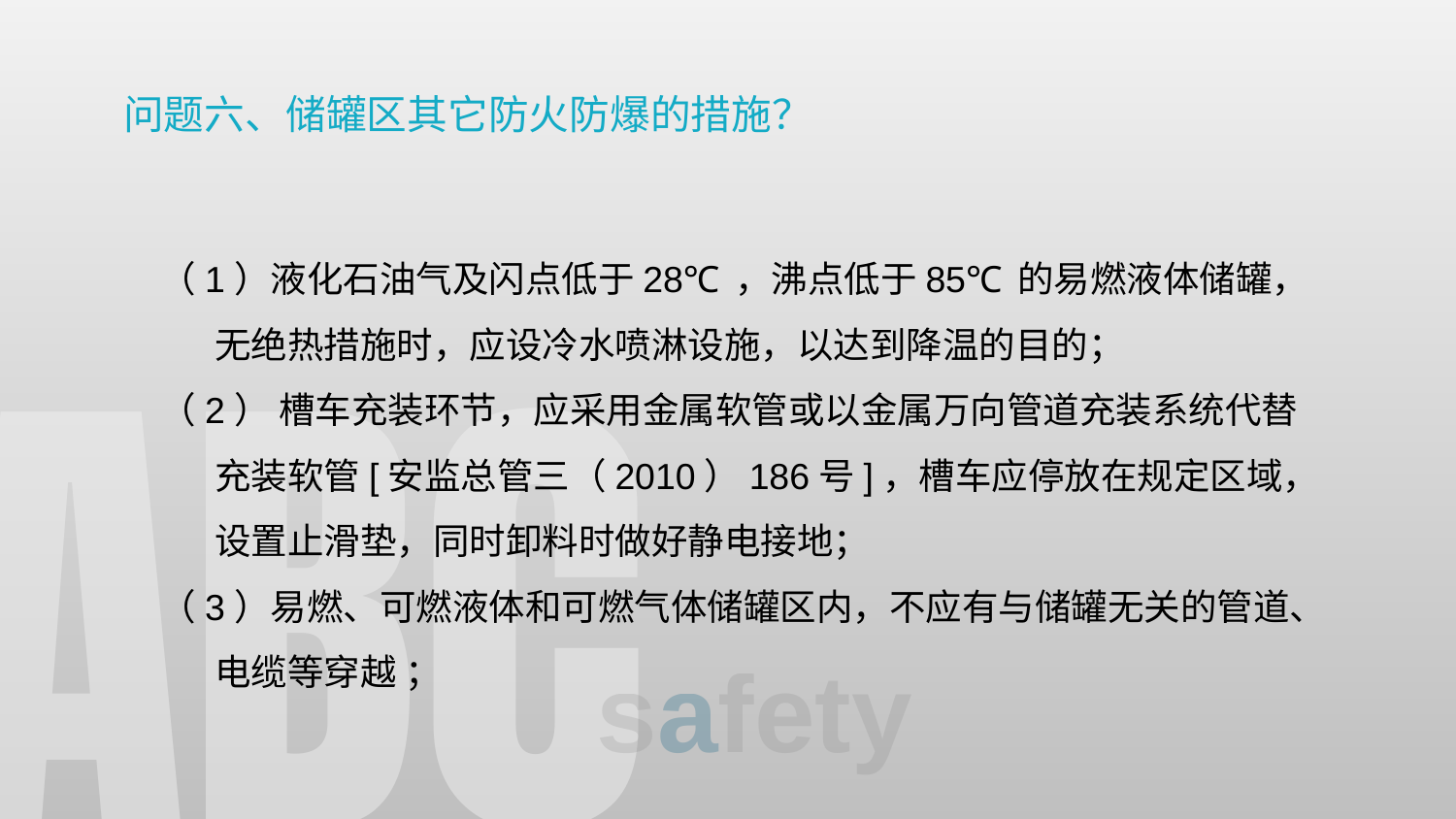

问题六、储罐区其它防火防爆的措施？
（1）液化石油气及闪点低于28℃，沸点低于85℃的易燃液体储罐，无绝热措施时，应设冷水喷淋设施，以达到降温的目的；
（2） 槽车充装环节，应采用金属软管或以金属万向管道充装系统代替充装软管[安监总管三（2010）186号]，槽车应停放在规定区域，设置止滑垫，同时卸料时做好静电接地；
（3）易燃、可燃液体和可燃气体储罐区内，不应有与储罐无关的管道、电缆等穿越 ；